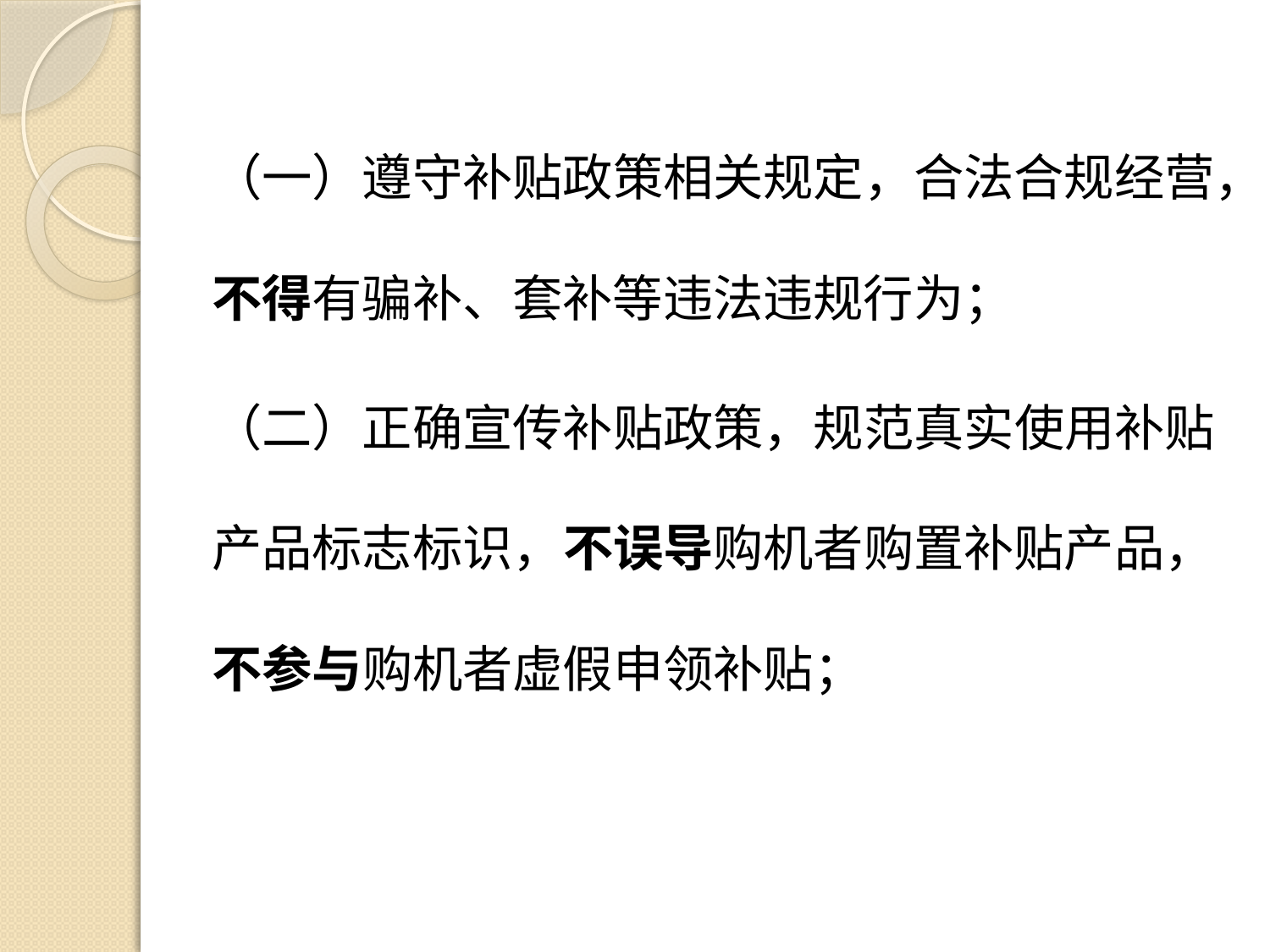

（一）遵守补贴政策相关规定，合法合规经营，不得有骗补、套补等违法违规行为；
（二）正确宣传补贴政策，规范真实使用补贴产品标志标识，不误导购机者购置补贴产品，不参与购机者虚假申领补贴；